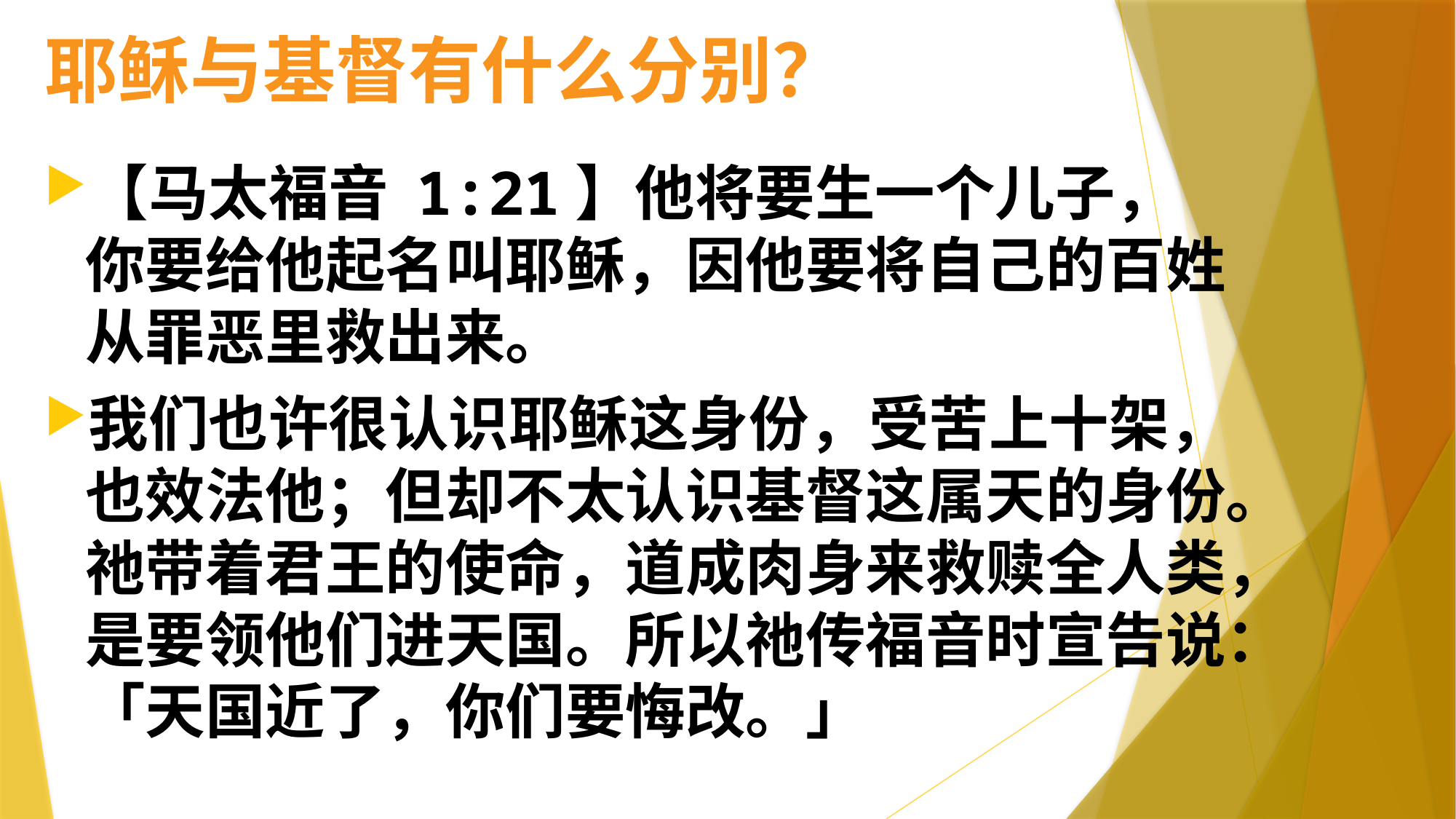

# 耶稣与基督有什么分别？
【马太福音 1:21】他将要生一个儿子，你要给他起名叫耶稣，因他要将自己的百姓从罪恶里救出来。
我们也许很认识耶稣这身份，受苦上十架，也效法他；但却不太认识基督这属天的身份。祂带着君王的使命，道成肉身来救赎全人类，是要领他们进天国。所以祂传福音时宣告说：「天国近了，你们要悔改。」